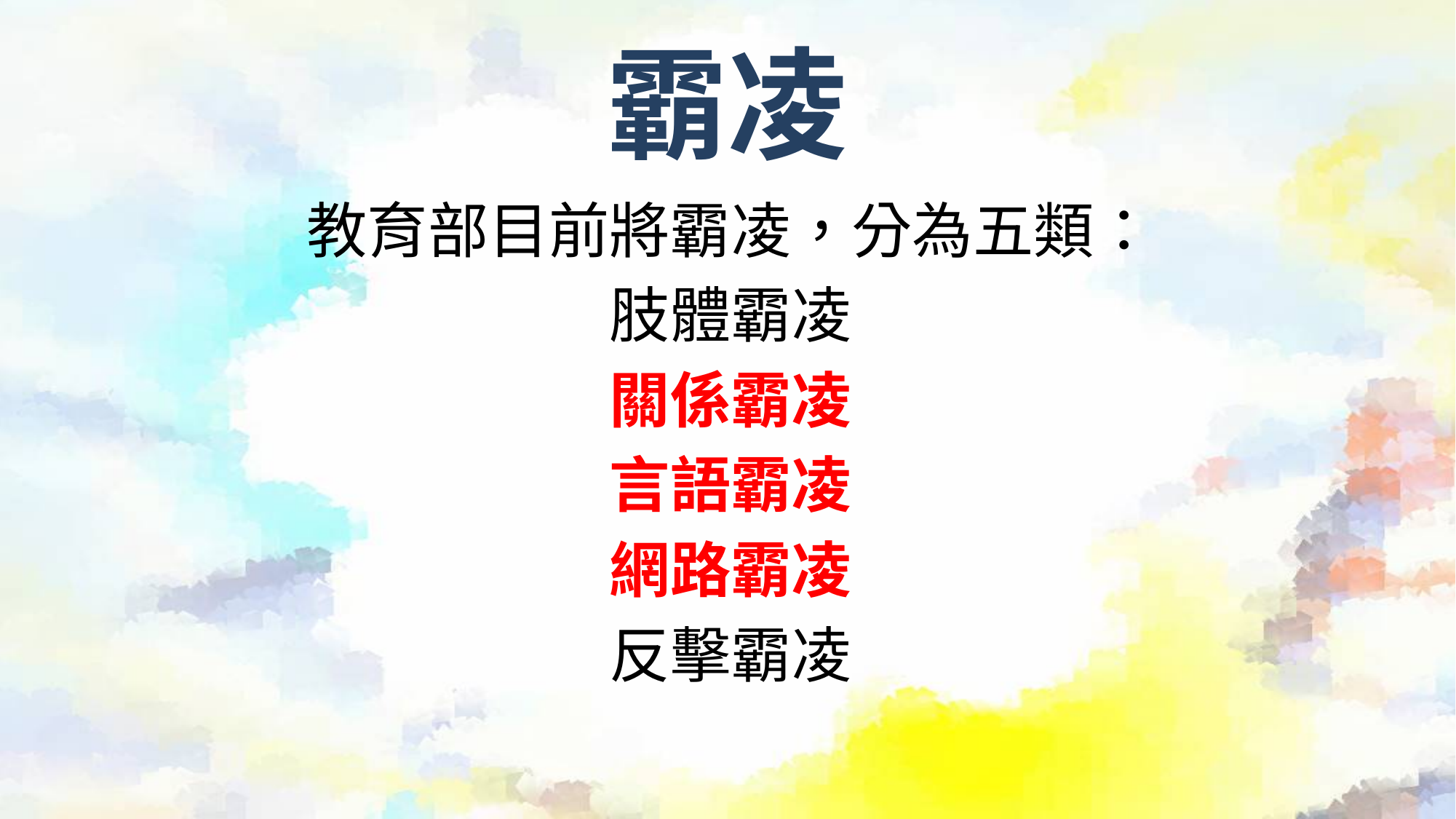

# 霸凌
教育部目前將霸凌，分為五類：
肢體霸凌
關係霸凌
言語霸凌
網路霸凌
反擊霸凌